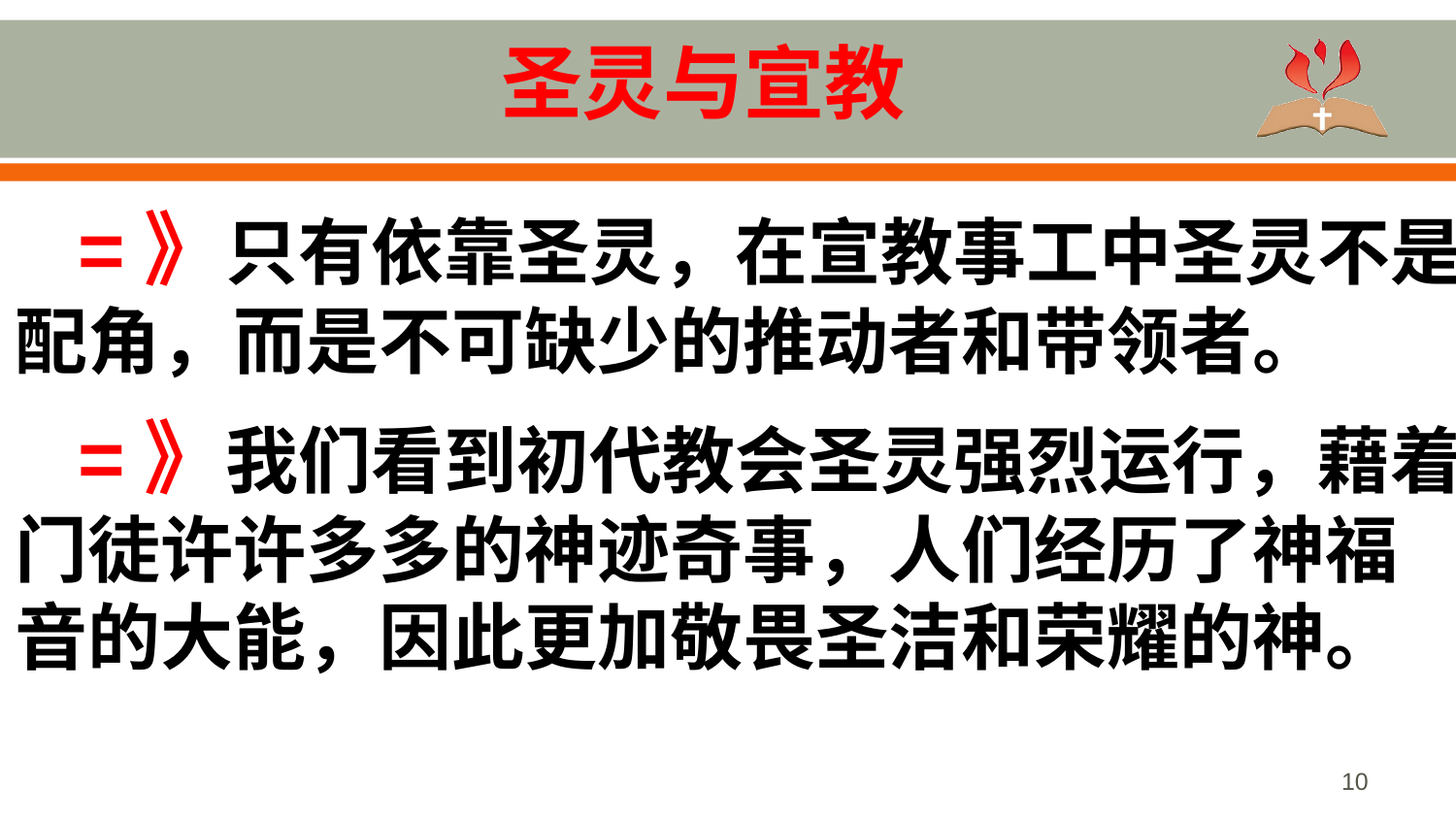

# 圣灵与宣教
=》只有依靠圣灵，在宣教事工中圣灵不是配角，而是不可缺少的推动者和带领者。
=》我们看到初代教会圣灵强烈运行，藉着门徒许许多多的神迹奇事，人们经历了神福音的大能，因此更加敬畏圣洁和荣耀的神。
10